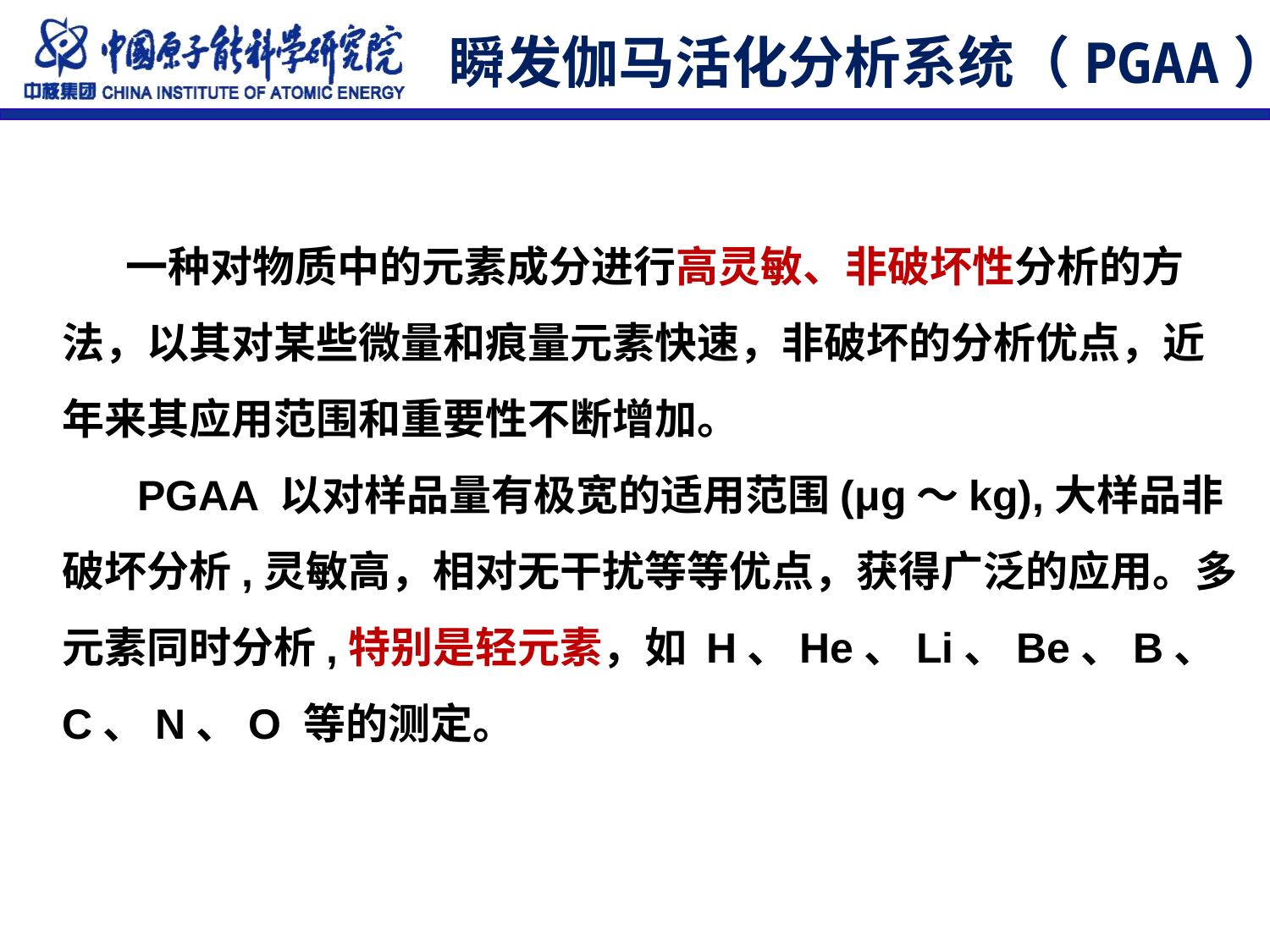

瞬发伽马活化分析系统（PGAA）
一种对物质中的元素成分进行高灵敏、非破坏性分析的方法，以其对某些微量和痕量元素快速，非破坏的分析优点，近年来其应用范围和重要性不断增加。
 PGAA 以对样品量有极宽的适用范围(μg～kg),大样品非破坏分析,灵敏高，相对无干扰等等优点，获得广泛的应用。多元素同时分析,特别是轻元素，如 H、He、Li、Be、B、C、N、O 等的测定。